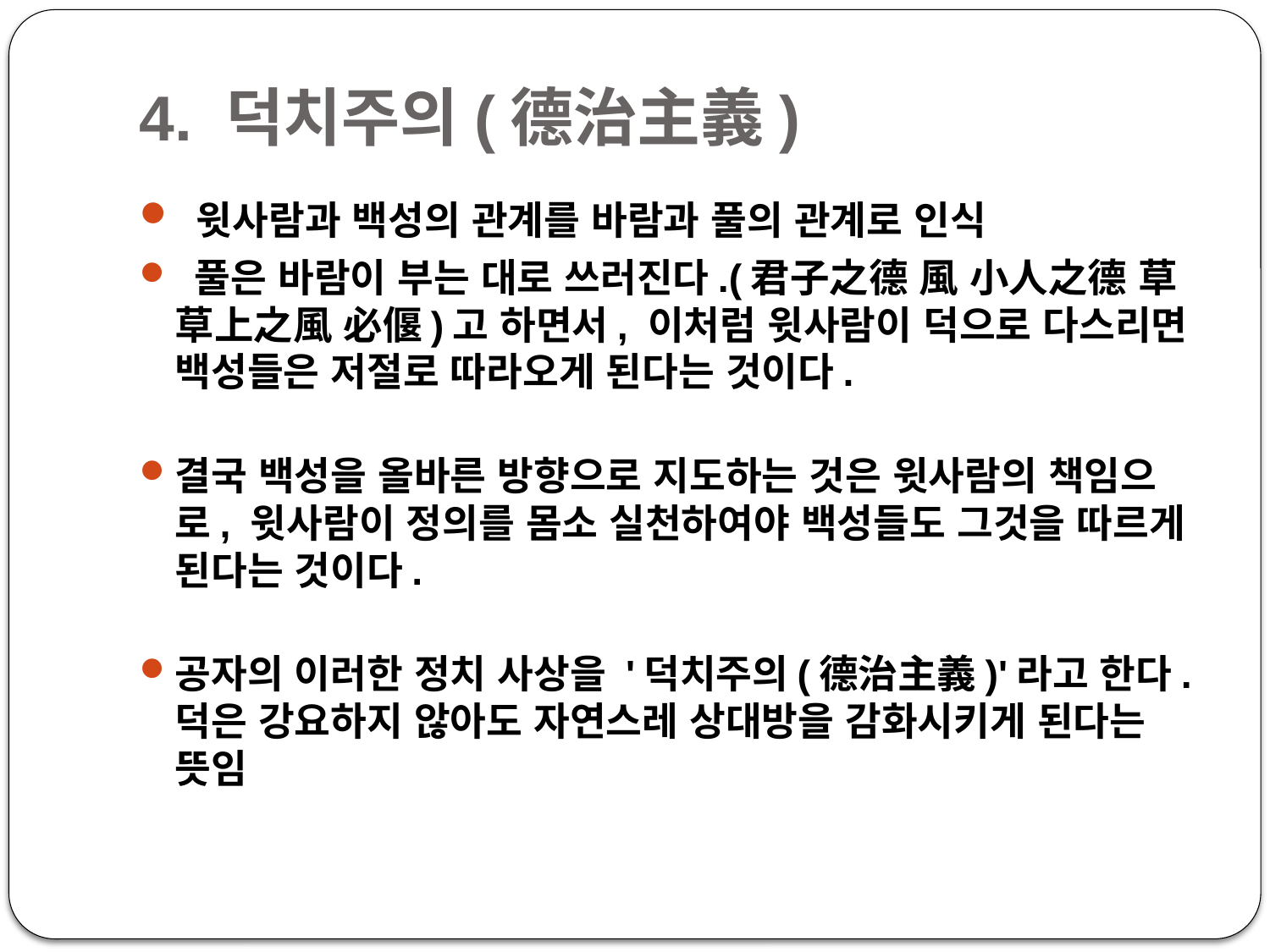

# 4. 덕치주의(德治主義)
 윗사람과 백성의 관계를 바람과 풀의 관계로 인식
 풀은 바람이 부는 대로 쓰러진다.(君子之德 風 小人之德 草 草上之風 必偃)고 하면서, 이처럼 윗사람이 덕으로 다스리면 백성들은 저절로 따라오게 된다는 것이다.
결국 백성을 올바른 방향으로 지도하는 것은 윗사람의 책임으로, 윗사람이 정의를 몸소 실천하여야 백성들도 그것을 따르게 된다는 것이다.
공자의 이러한 정치 사상을 '덕치주의(德治主義)'라고 한다. 덕은 강요하지 않아도 자연스레 상대방을 감화시키게 된다는 뜻임